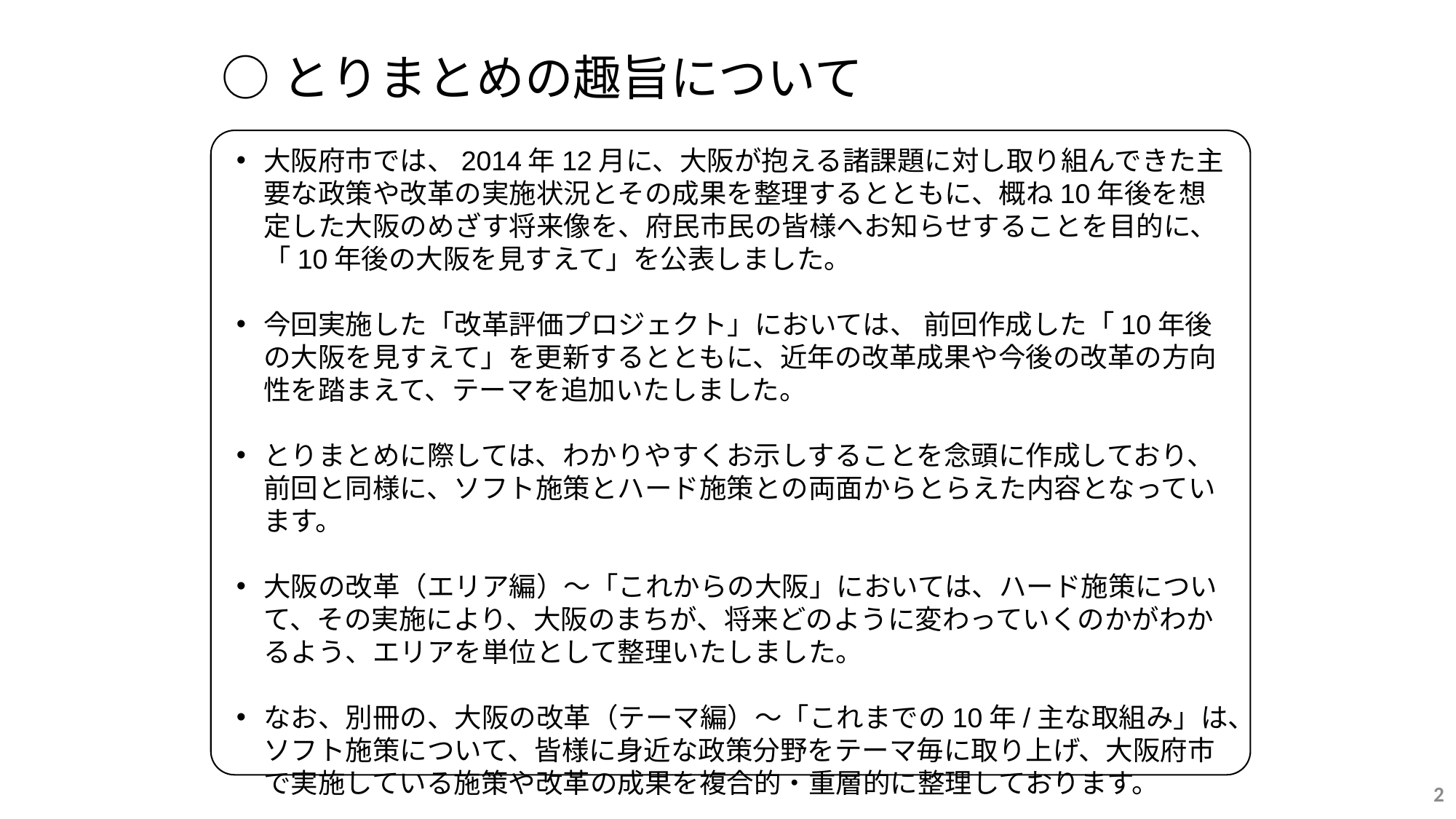

# ○とりまとめの趣旨について

大阪府市では、2014年12月に、大阪が抱える諸課題に対し取り組んできた主要な政策や改革の実施状況とその成果を整理するとともに、概ね10年後を想定した大阪のめざす将来像を、府民市民の皆様へお知らせすることを目的に、「10年後の大阪を見すえて」を公表しました。

今回実施した「改革評価プロジェクト」においては、 前回作成した「10年後の大阪を見すえて」を更新するとともに、近年の改革成果や今後の改革の方向性を踏まえて、テーマを追加いたしました。

とりまとめに際しては、わかりやすくお示しすることを念頭に作成しており、前回と同様に、ソフト施策とハード施策との両面からとらえた内容となっています。

大阪の改革（エリア編）～「これからの大阪」においては、ハード施策について、その実施により、大阪のまちが、将来どのように変わっていくのかがわかるよう、エリアを単位として整理いたしました。

なお、別冊の、大阪の改革（テーマ編）～「これまでの10年/主な取組み」は、ソフト施策について、皆様に身近な政策分野をテーマ毎に取り上げ、大阪府市で実施している施策や改革の成果を複合的・重層的に整理しております。
2